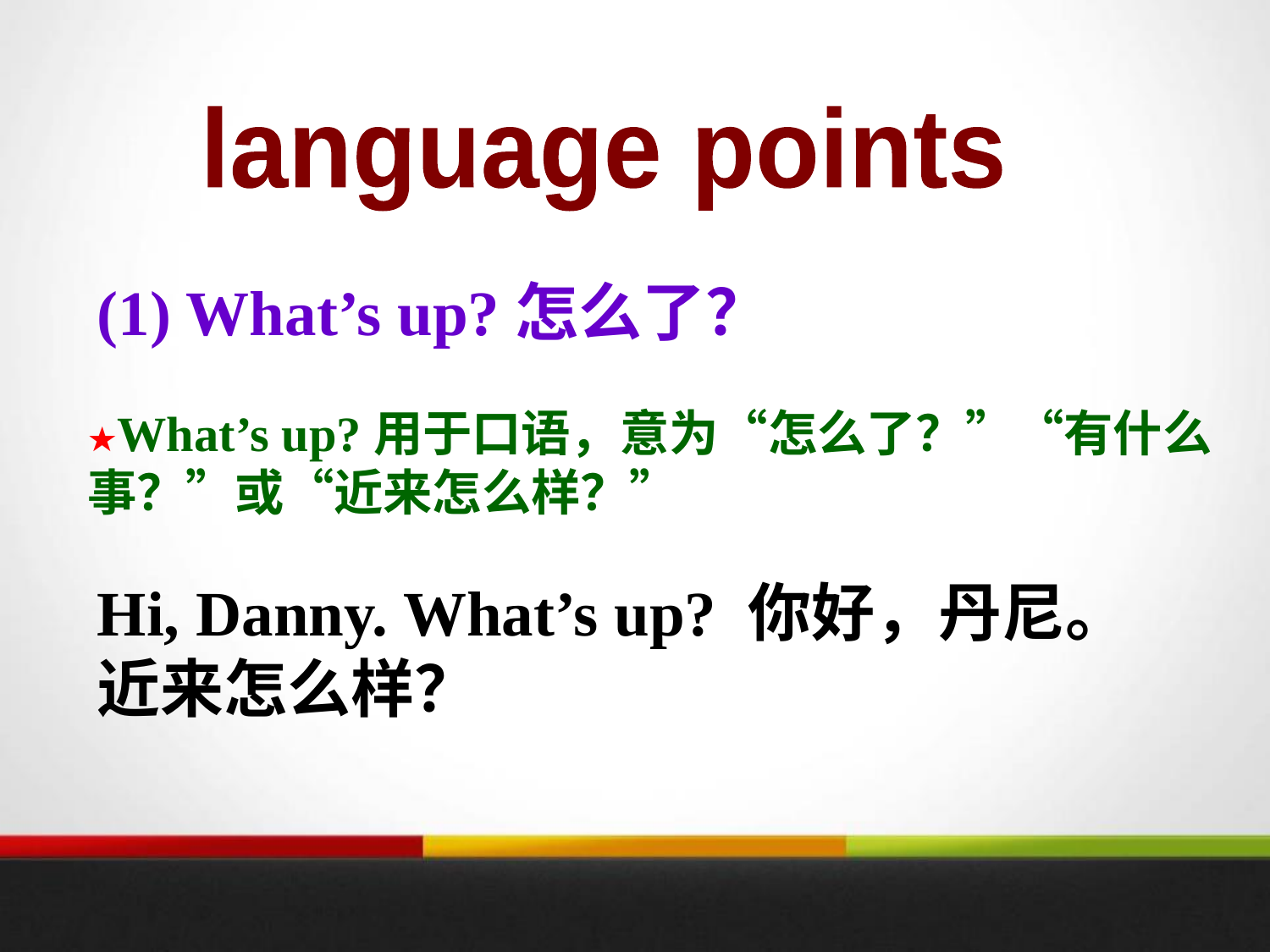

language points
(1) What’s up?怎么了？
★What’s up?用于口语，意为“怎么了？”“有什么事？”或“近来怎么样？”
Hi, Danny. What’s up? 你好，丹尼。近来怎么样？